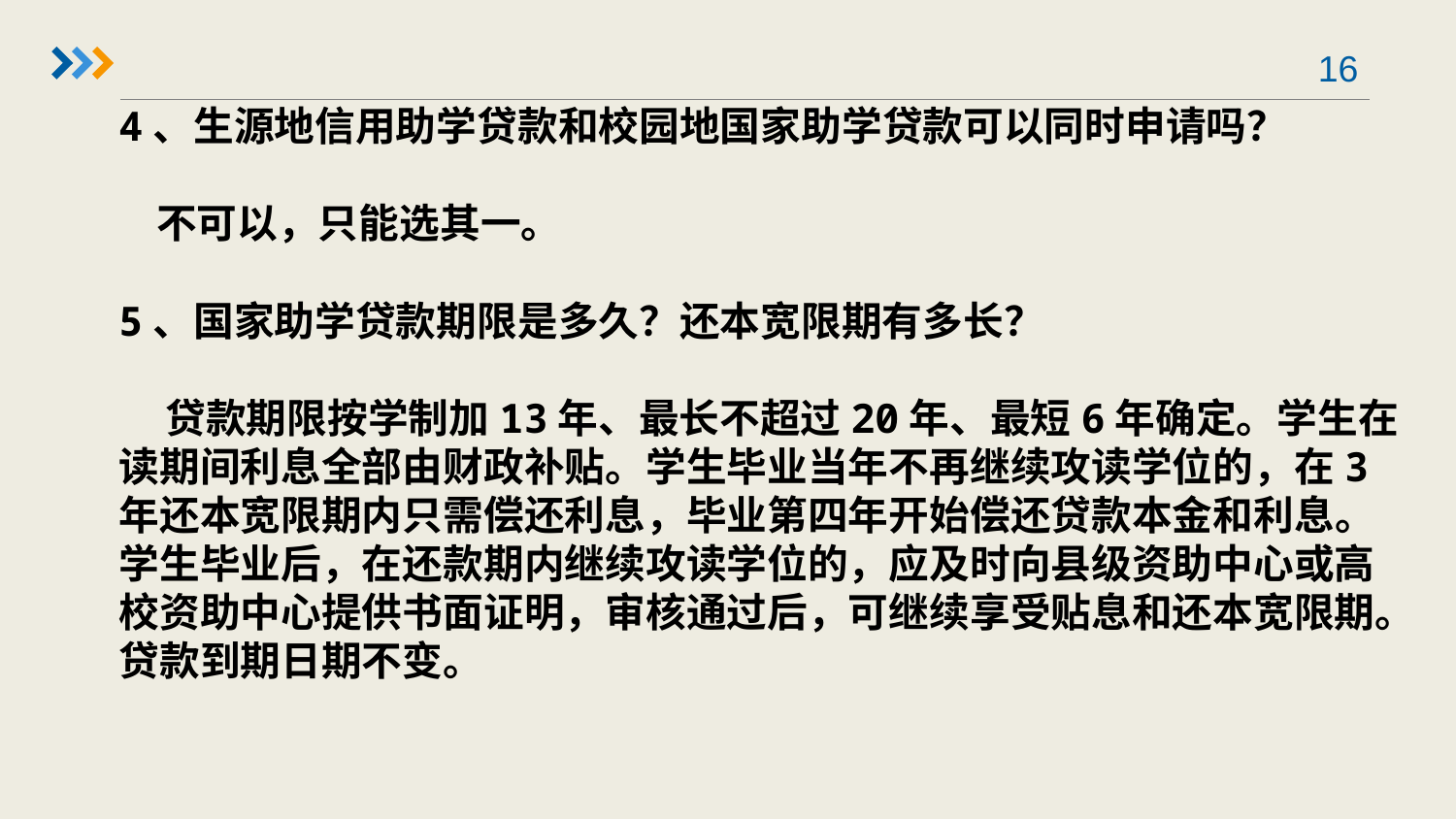

4、生源地信用助学贷款和校园地国家助学贷款可以同时申请吗？

   不可以，只能选其一。

5、国家助学贷款期限是多久？还本宽限期有多长？

    贷款期限按学制加13年、最长不超过20年、最短6年确定。学生在读期间利息全部由财政补贴。学生毕业当年不再继续攻读学位的，在3年还本宽限期内只需偿还利息，毕业第四年开始偿还贷款本金和利息。学生毕业后，在还款期内继续攻读学位的，应及时向县级资助中心或高校资助中心提供书面证明，审核通过后，可继续享受贴息和还本宽限期。贷款到期日期不变。